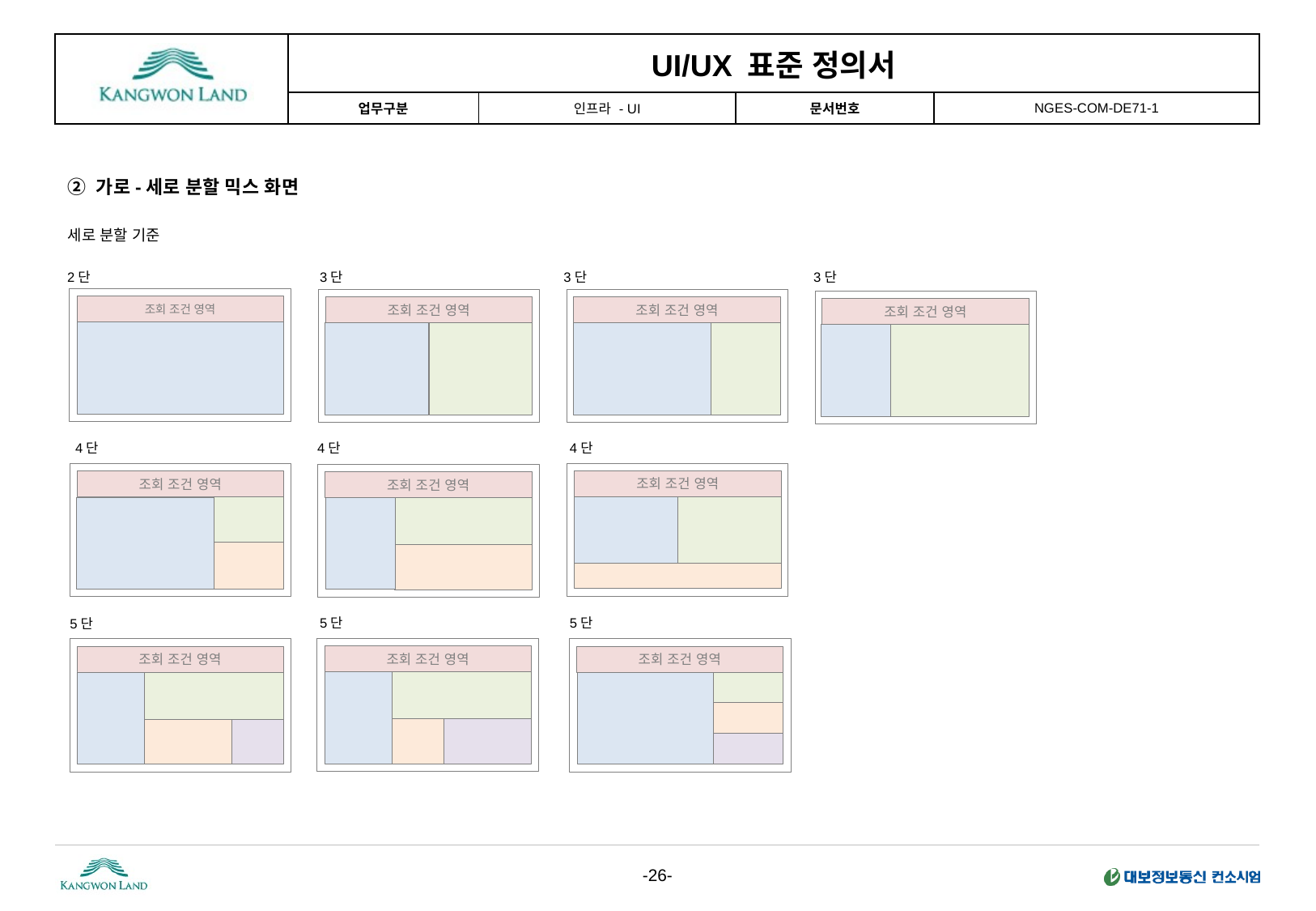

② 가로-세로 분할 믹스 화면
세로 분할 기준
2단
3단
3단
3단

조회 조건 영역
조회 조건 영역
조회 조건 영역
조회 조건 영역

4단
4단
4단

조회 조건 영역
조회 조건 영역
조회 조건 영역

5단
5단
5단

조회 조건 영역
조회 조건 영역
조회 조건 영역